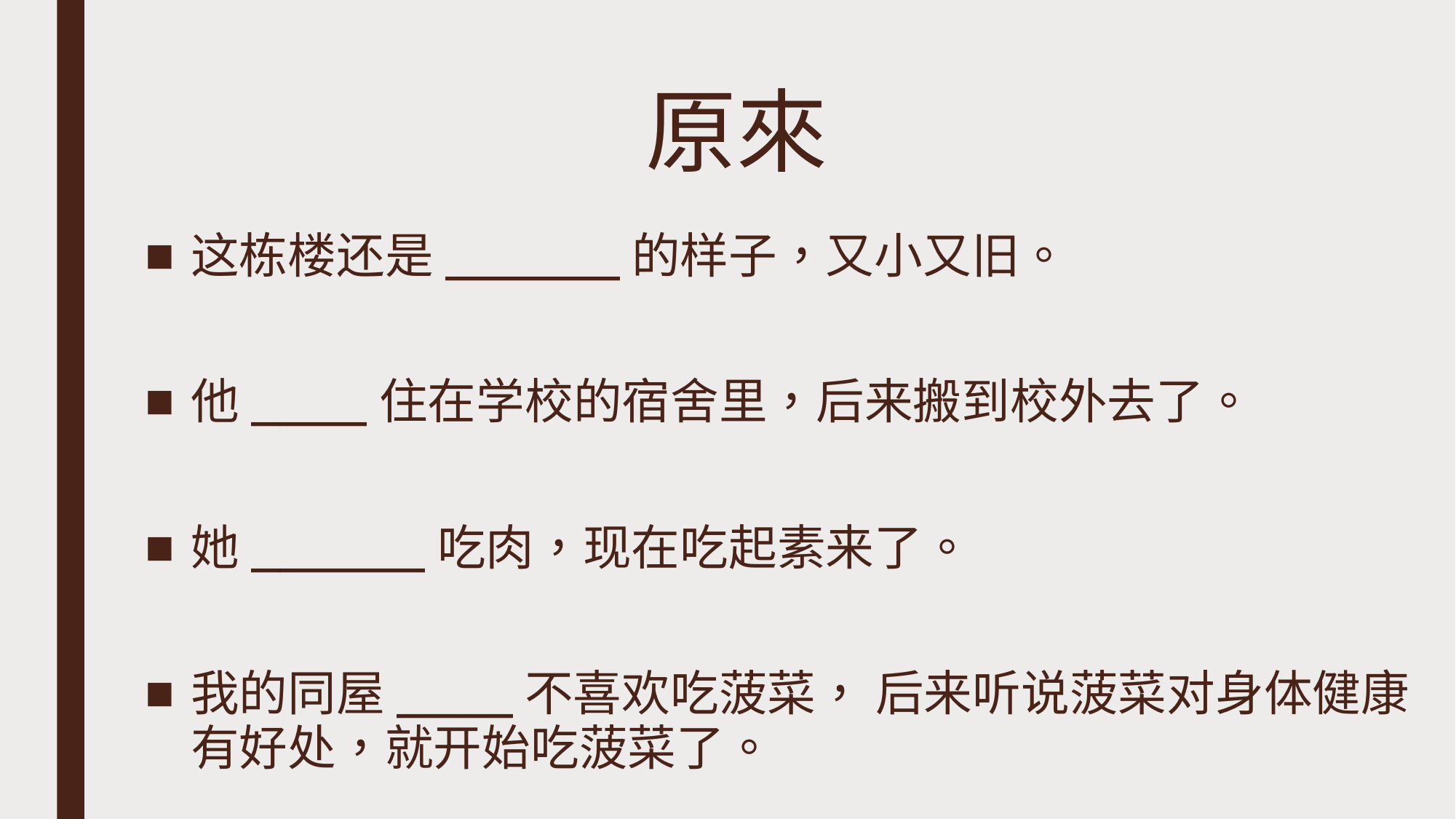

# 原來
这栋楼还是______的样子，又小又旧。

他____住在学校的宿舍里，后来搬到校外去了。

她______吃肉，现在吃起素来了。

我的同屋____不喜欢吃菠菜， 后来听说菠菜对身体健康有好处，就开始吃菠菜了。